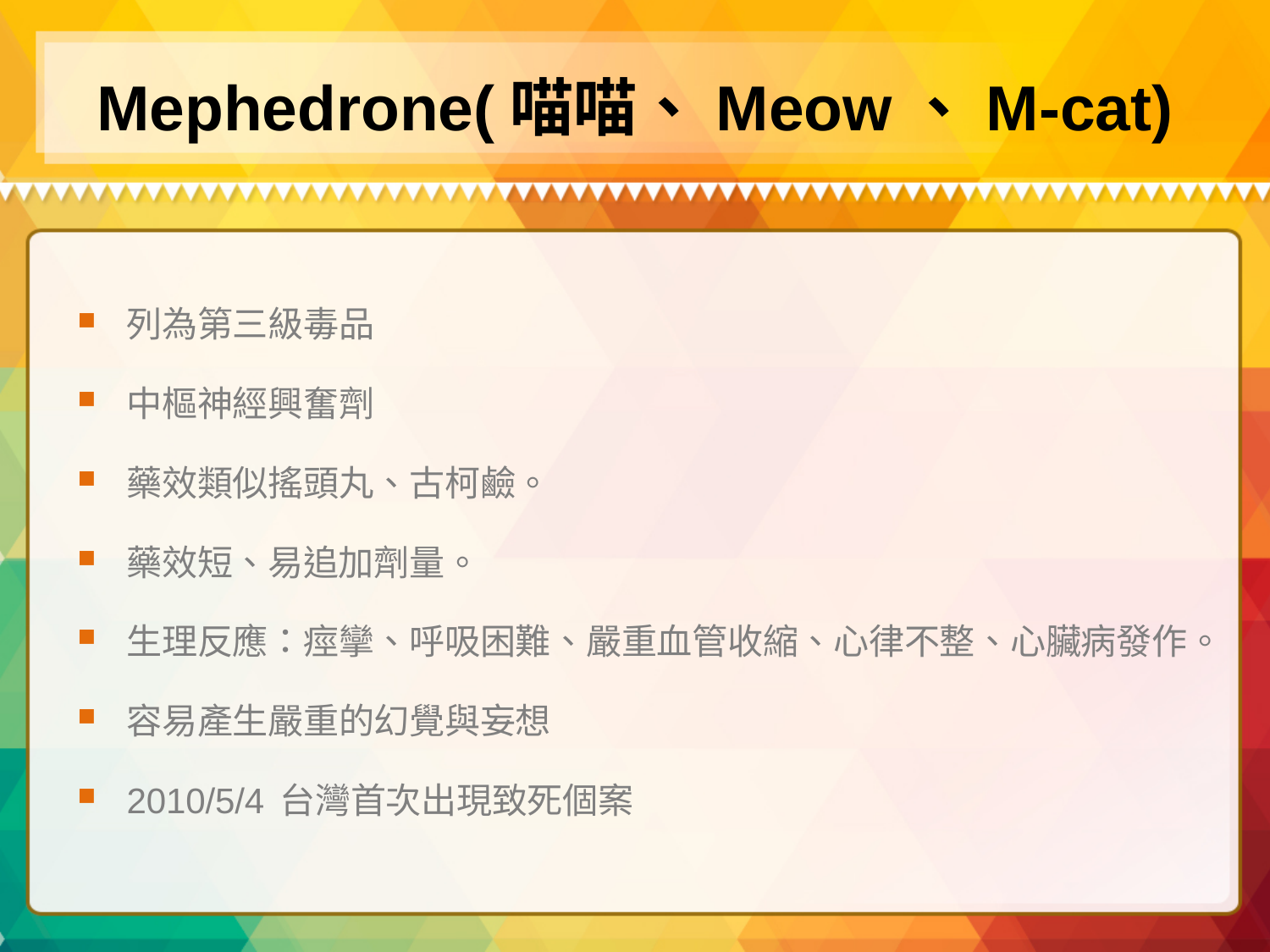

# Mephedrone(喵喵、Meow、M-cat)
列為第三級毒品
中樞神經興奮劑
藥效類似搖頭丸、古柯鹼。
藥效短、易追加劑量。
生理反應：痙攣、呼吸困難、嚴重血管收縮、心律不整、心臟病發作。
容易產生嚴重的幻覺與妄想
2010/5/4 台灣首次出現致死個案